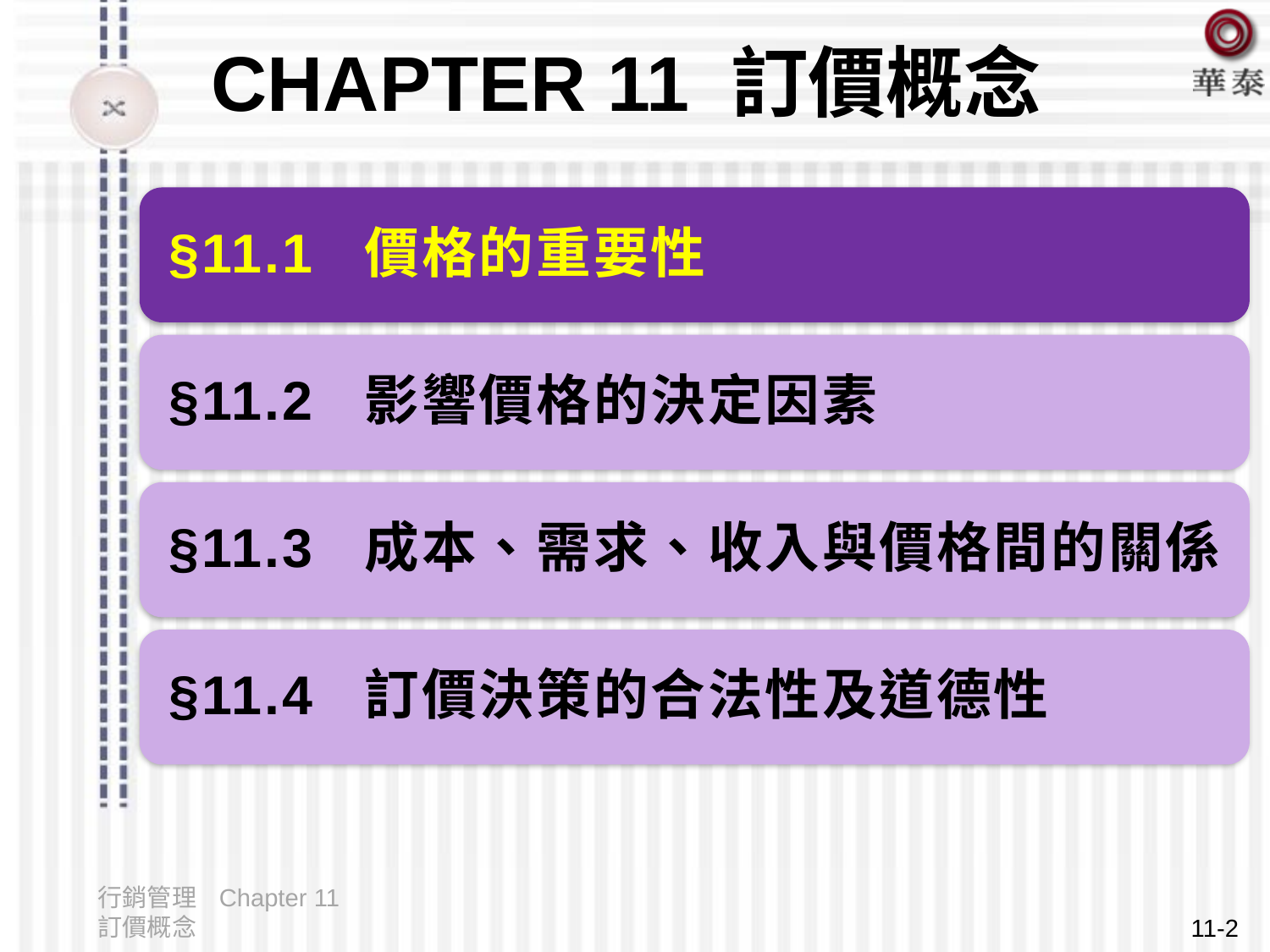

# Chapter 11 訂價概念
§11.1  價格的重要性
§11.2  影響價格的決定因素
§11.3  成本、需求、收入與價格間的關係
§11.4  訂價決策的合法性及道德性
行銷管理   Chapter 11  訂價概念
11-2